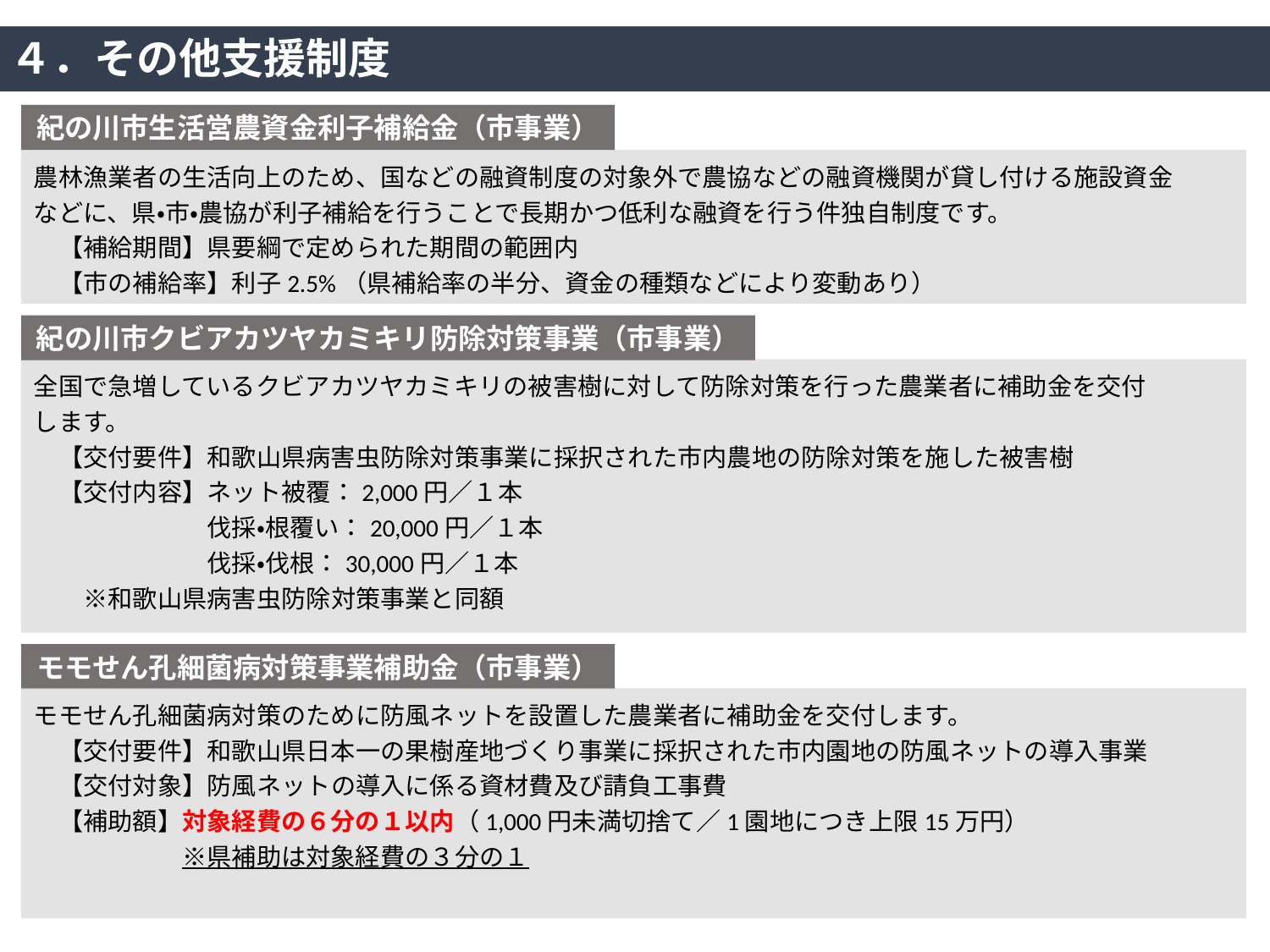

４．その他支援制度
紀の川市生活営農資金利子補給金（市事業）
農林漁業者の生活向上のため、国などの融資制度の対象外で農協などの融資機関が貸し付ける施設資金などに、県・市・農協が利子補給を行うことで長期かつ低利な融資を行う件独自制度です。
　【補給期間】県要綱で定められた期間の範囲内
　【市の補給率】利子2.5%（県補給率の半分、資金の種類などにより変動あり）

紀の川市クビアカツヤカミキリ防除対策事業（市事業）

全国で急増しているクビアカツヤカミキリの被害樹に対して防除対策を行った農業者に補助金を交付します。
　【交付要件】和歌山県病害虫防除対策事業に採択された市内農地の防除対策を施した被害樹
　【交付内容】ネット被覆：2,000円／１本
　　　　　　　伐採・根覆い：20,000円／１本
　　　　　　　伐採・伐根：30,000円／１本
　　※和歌山県病害虫防除対策事業と同額
モモせん孔細菌病対策事業補助金（市事業）

モモせん孔細菌病対策のために防風ネットを設置した農業者に補助金を交付します。
　【交付要件】和歌山県日本一の果樹産地づくり事業に採択された市内園地の防風ネットの導入事業
　【交付対象】防風ネットの導入に係る資材費及び請負工事費
　【補助額】対象経費の６分の１以内（1,000円未満切捨て／1園地につき上限15万円）
　　　　　　※県補助は対象経費の３分の１